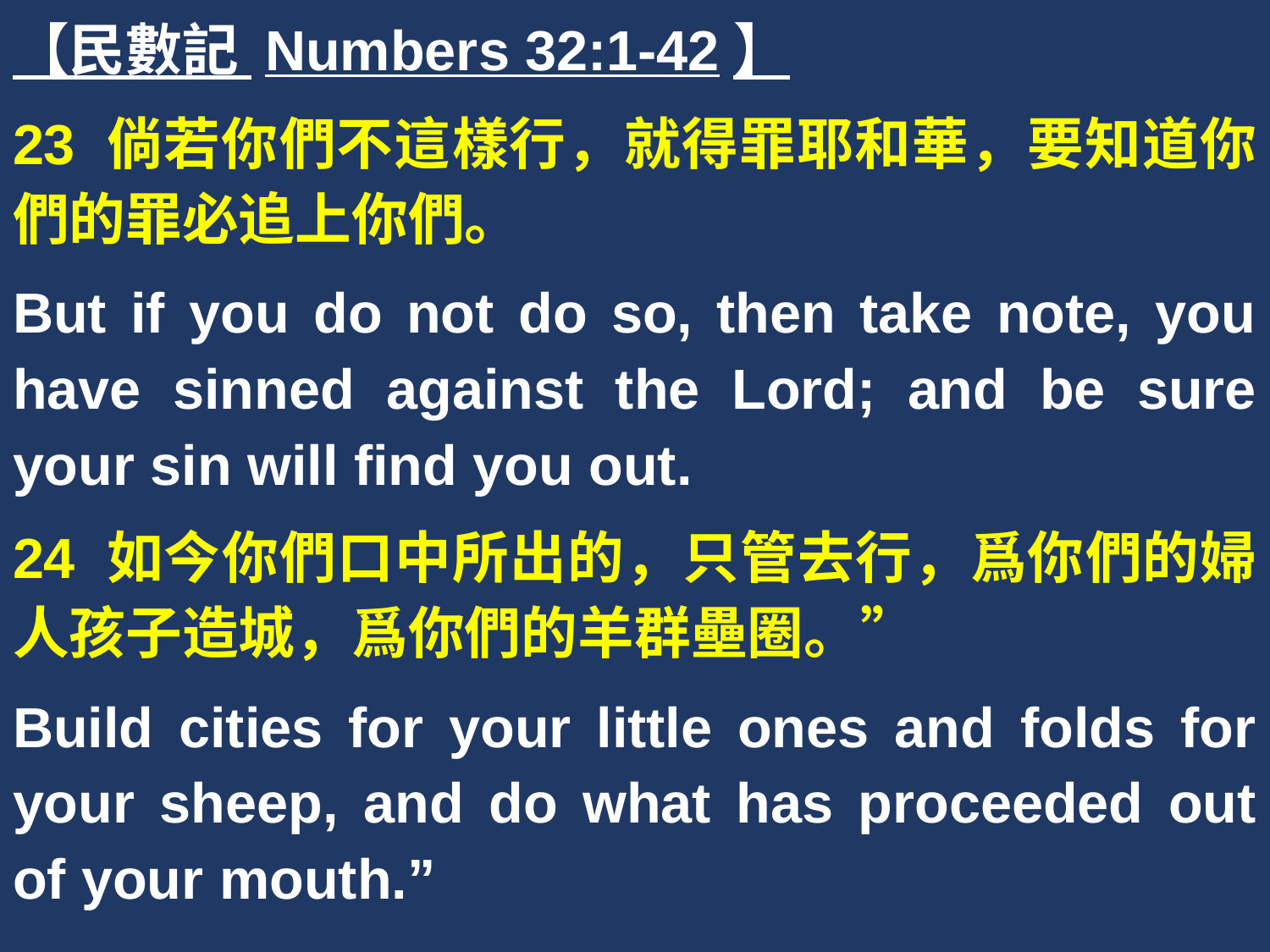

【民數記 Numbers 32:1-42】
23 倘若你們不這樣行，就得罪耶和華，要知道你們的罪必追上你們。
But if you do not do so, then take note, you have sinned against the Lord; and be sure your sin will find you out.
24 如今你們口中所出的，只管去行，爲你們的婦人孩子造城，爲你們的羊群壘圈。”
Build cities for your little ones and folds for your sheep, and do what has proceeded out of your mouth.”